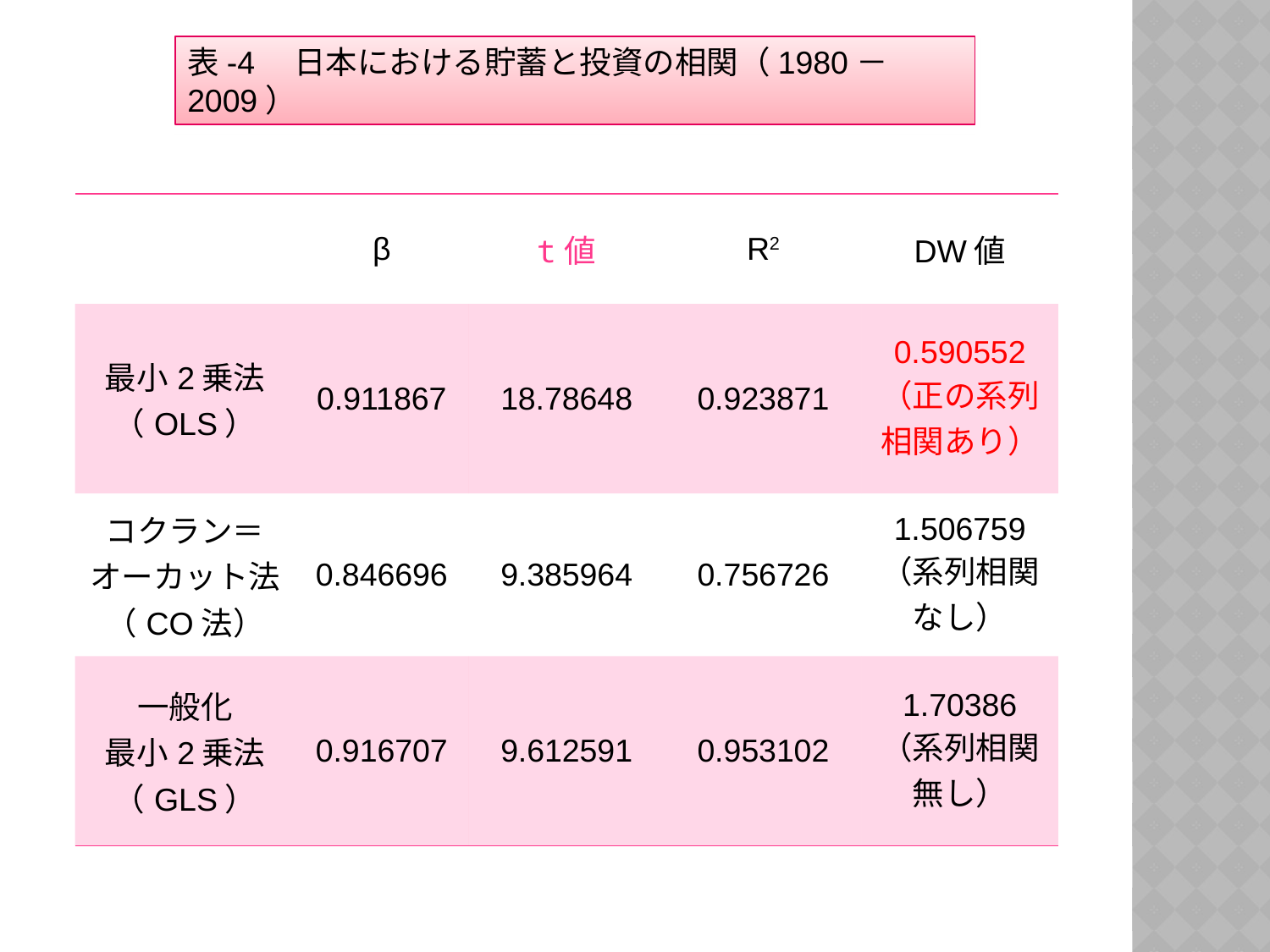

表-4　日本における貯蓄と投資の相関（1980－2009）
|  | β | t値 | R2 | DW値 |
| --- | --- | --- | --- | --- |
| 最小2乗法（OLS） | 0.911867 | 18.78648 | 0.923871 | 0.590552 （正の系列相関あり） |
| コクラン＝オーカット法（CO法） | 0.846696 | 9.385964 | 0.756726 | 1.506759 （系列相関なし） |
| 一般化 最小2乗法 （GLS） | 0.916707 | 9.612591 | 0.953102 | 1.70386 （系列相関無し） |